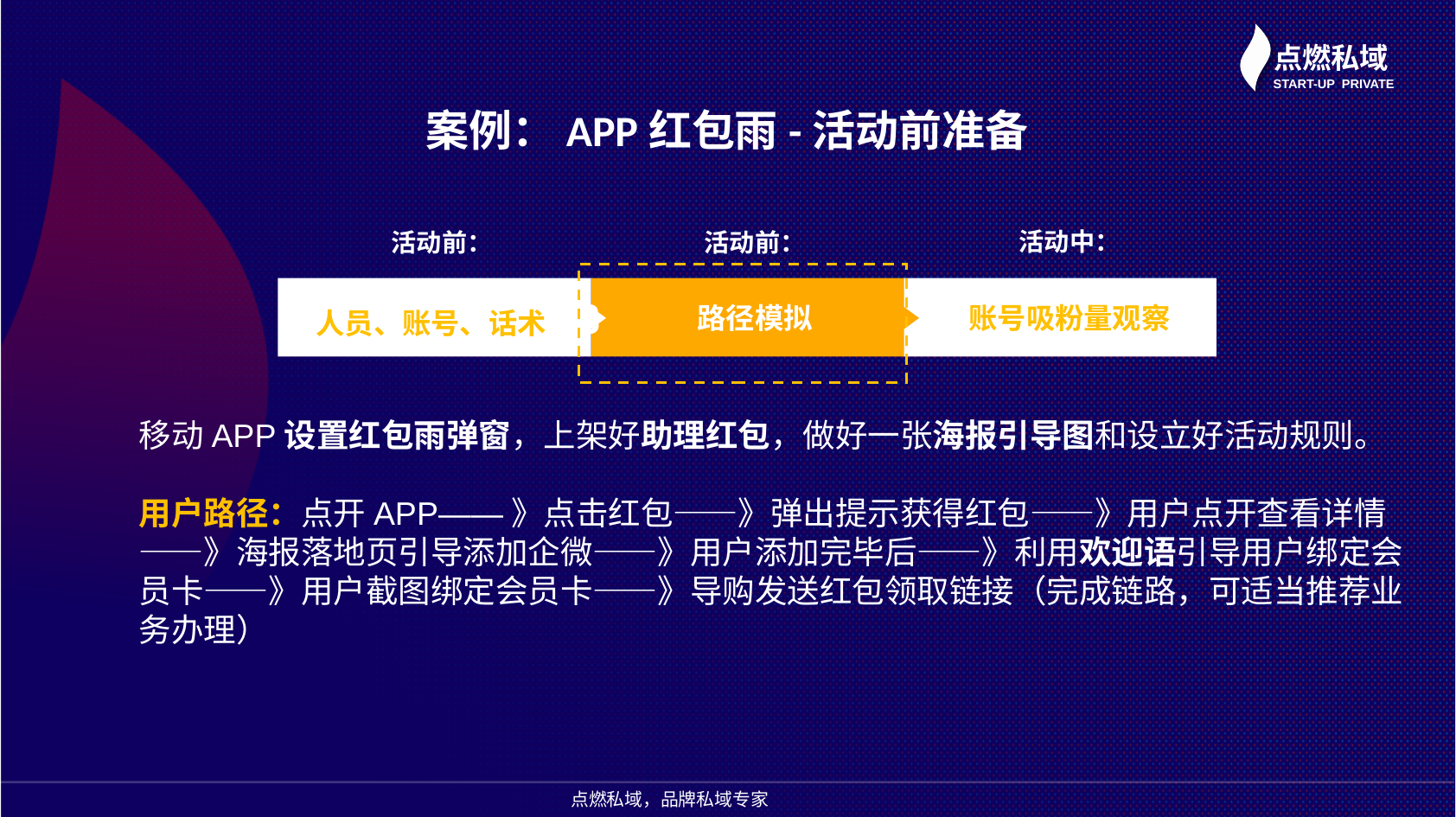

案例：APP红包雨-活动前准备
0
活动中：
活动前：
活动前：

   人员、账号、话术28
路径模拟
账号吸粉量观察
移动APP设置红包雨弹窗，上架好助理红包，做好一张海报引导图和设立好活动规则。

用户路径：点开APP——》点击红包——》弹出提示获得红包——》用户点开查看详情——》海报落地页引导添加企微——》用户添加完毕后——》利用欢迎语引导用户绑定会员卡——》用户截图绑定会员卡——》导购发送红包领取链接（完成链路，可适当推荐业务办理）
点燃私域，品牌私域专家